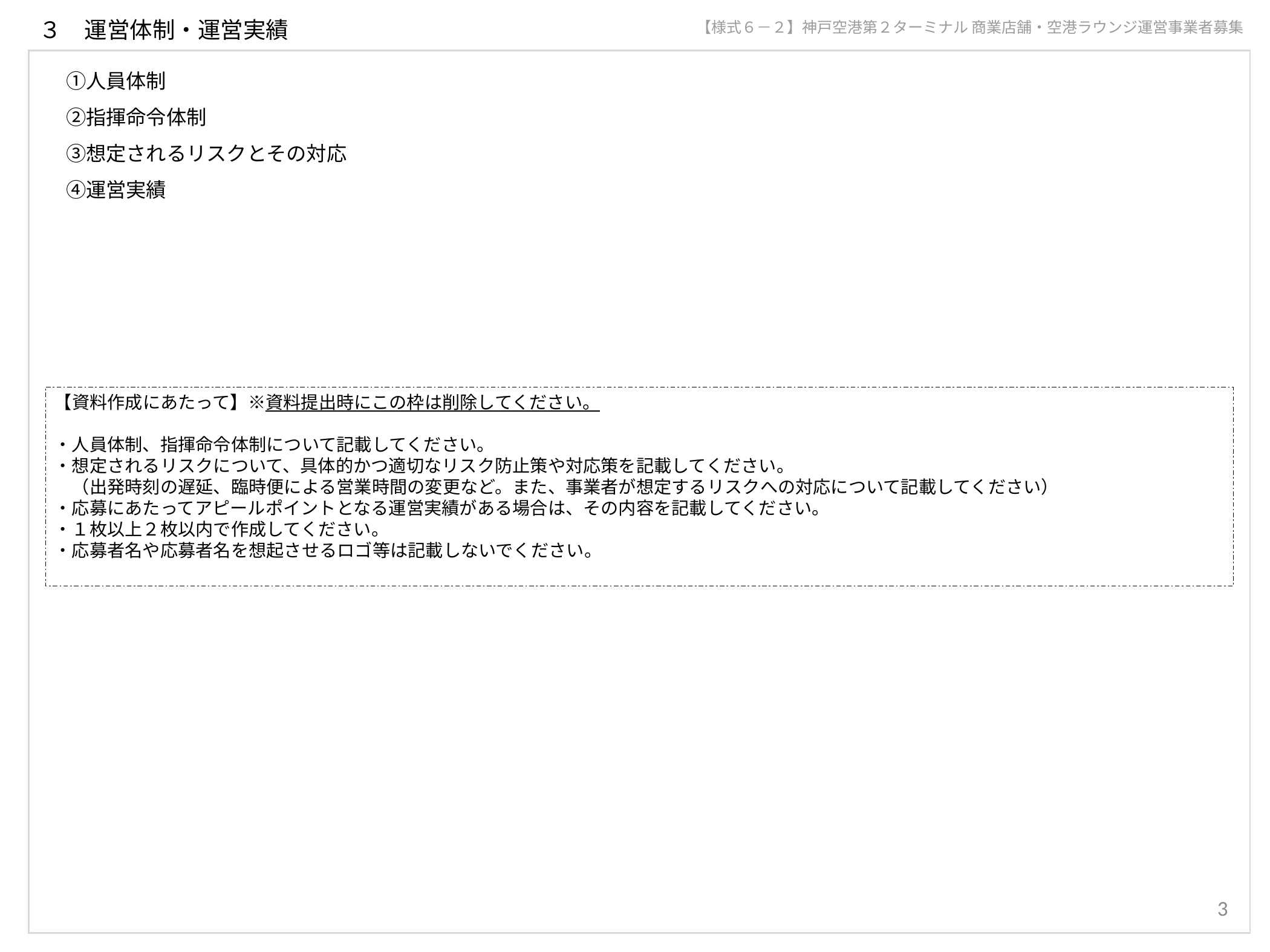

３　運営体制・運営実績

【様式６－２】神戸空港第２ターミナル 商業店舗・空港ラウンジ運営事業者募集

　①人員体制
　②指揮命令体制
　➂想定されるリスクとその対応
　④運営実績
【資料作成にあたって】※資料提出時にこの枠は削除してください。

・人員体制、指揮命令体制について記載してください。
・想定されるリスクについて、具体的かつ適切なリスク防止策や対応策を記載してください。
　（出発時刻の遅延、臨時便による営業時間の変更など。また、事業者が想定するリスクへの対応について記載してください）
・応募にあたってアピールポイントとなる運営実績がある場合は、その内容を記載してください。
・１枚以上２枚以内で作成してください。
・応募者名や応募者名を想起させるロゴ等は記載しないでください。

3